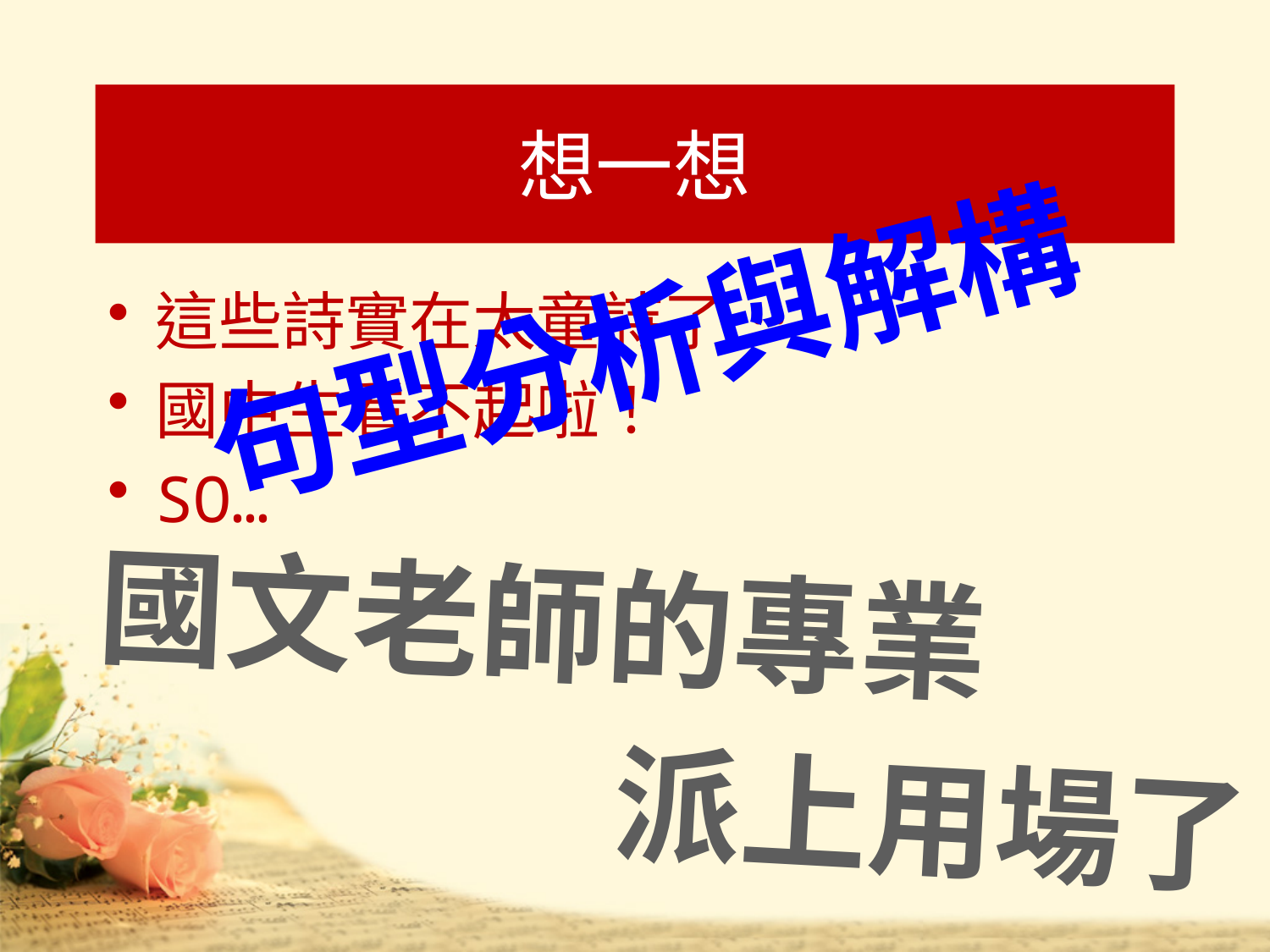

# 想一想
句型分析與解構
這些詩實在太童詩了…
國中生看不起啦！
SO…
國文老師的專業
派上用場了